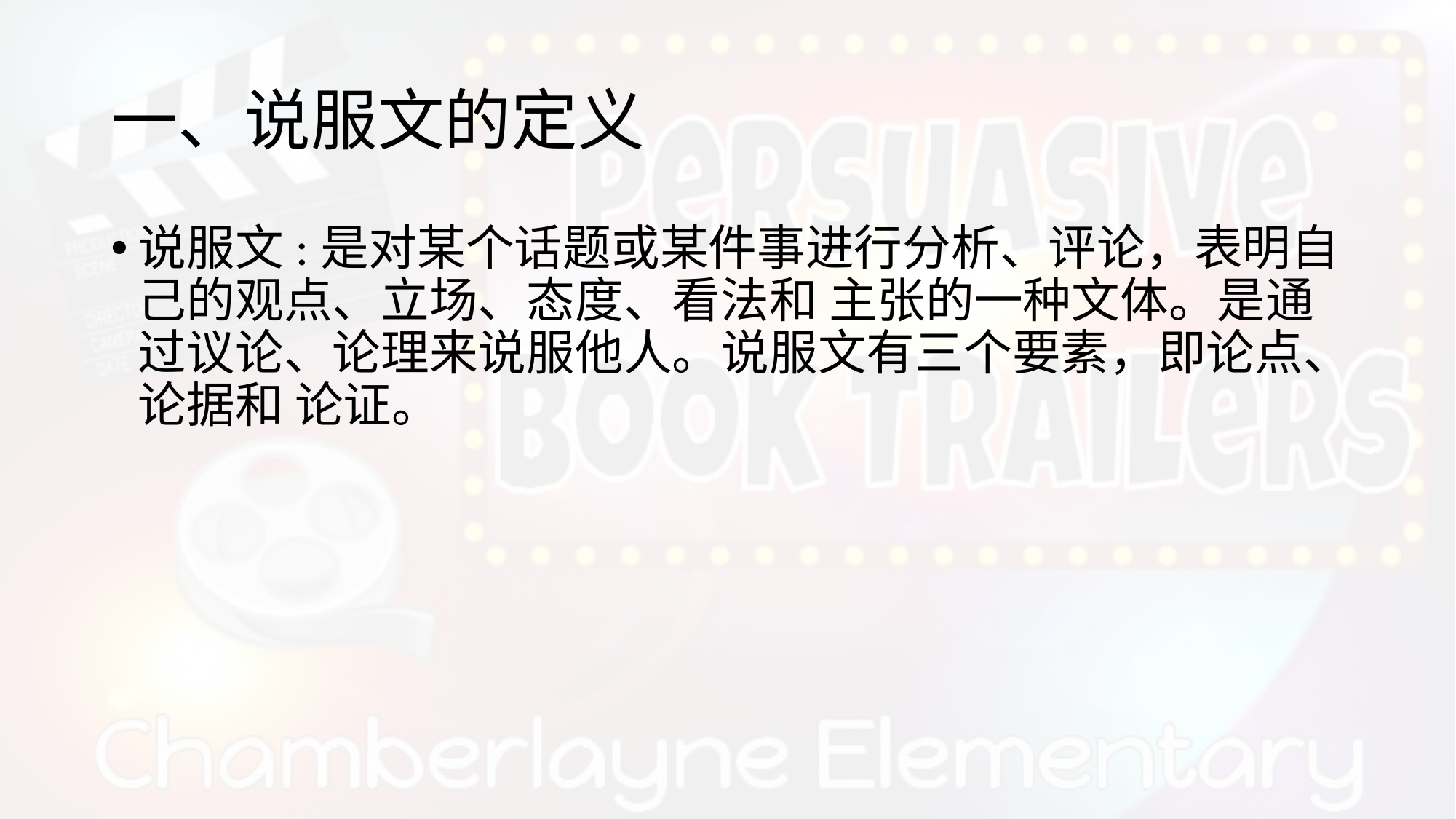

# 一、说服文的定义
说服文:是对某个话题或某件事进行分析、评论，表明自己的观点、立场、态度、看法和 主张的一种文体。是通过议论、论理来说服他人。说服文有三个要素，即论点、论据和 论证。